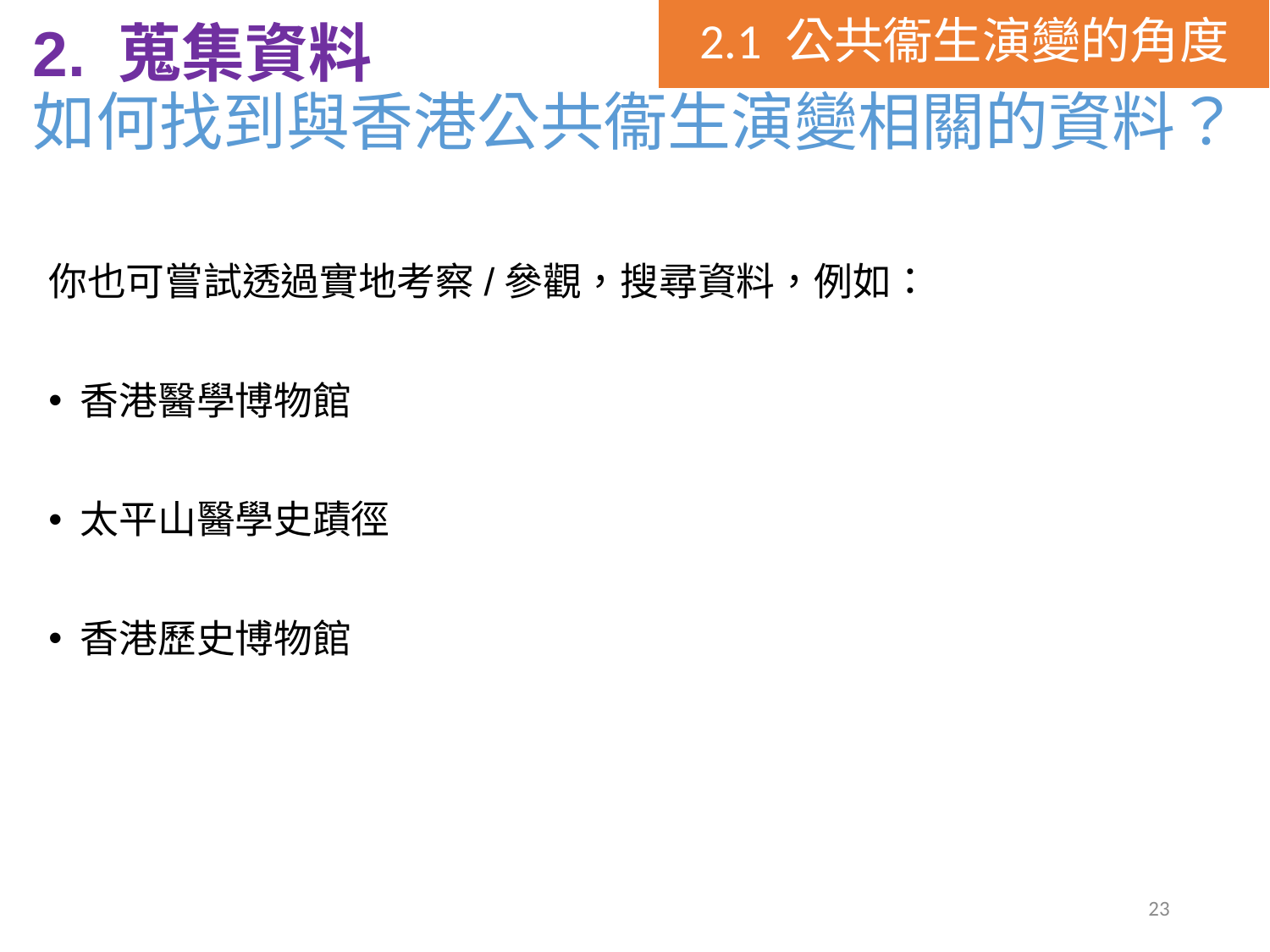

2.1 公共衞生演變的角度
# 2. 蒐集資料 如何找到與香港公共衞生演變相關的資料？
你也可嘗試透過實地考察/參觀，搜尋資料，例如：

香港醫學博物館

太平山醫學史蹟徑

香港歷史博物館

23